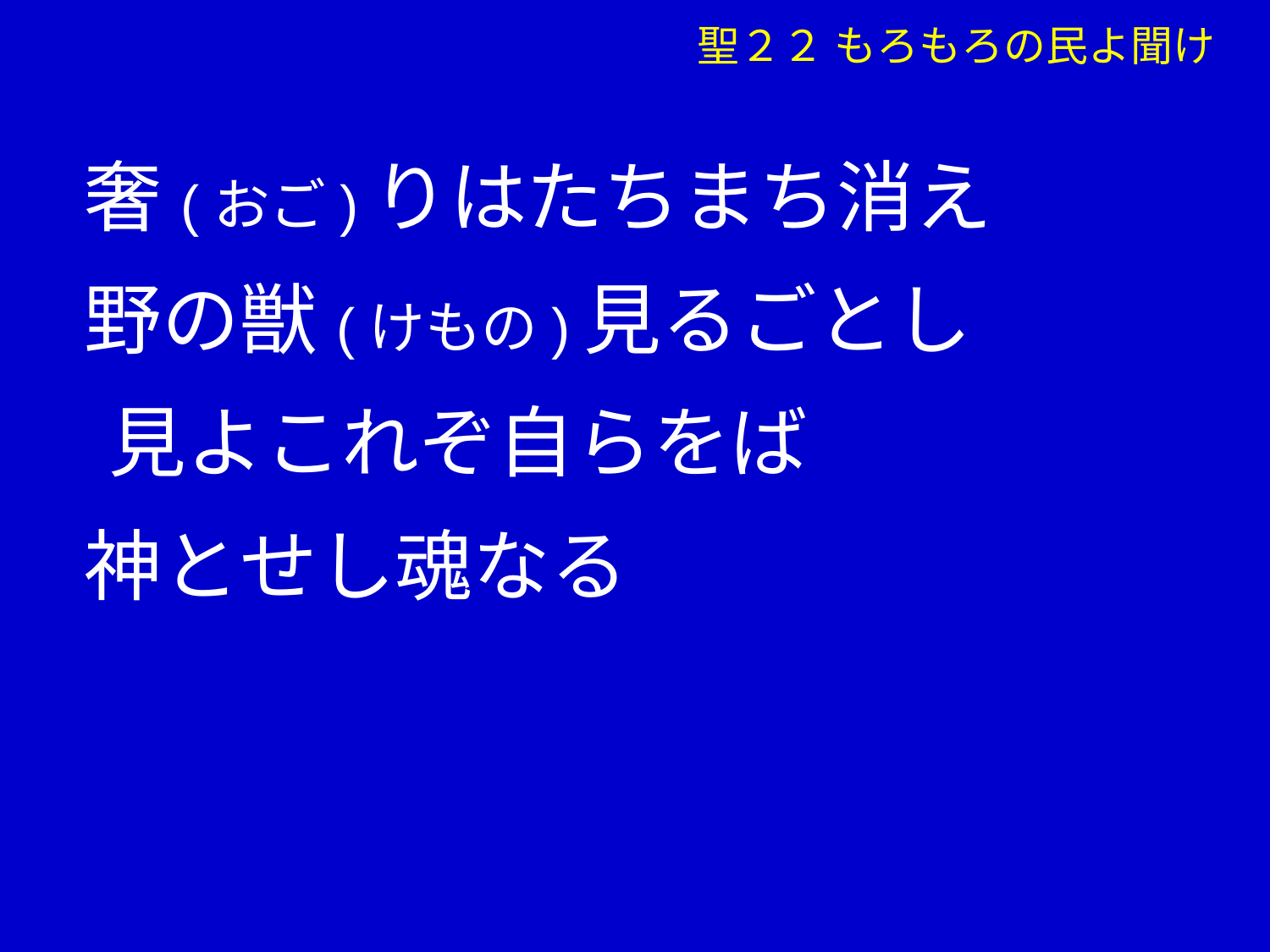

聖２２ もろもろの民よ聞け
   奢(おご)りはたちまち消え
   野の獣(けもの)見るごとし
　 見よこれぞ自らをば
   神とせし魂なる